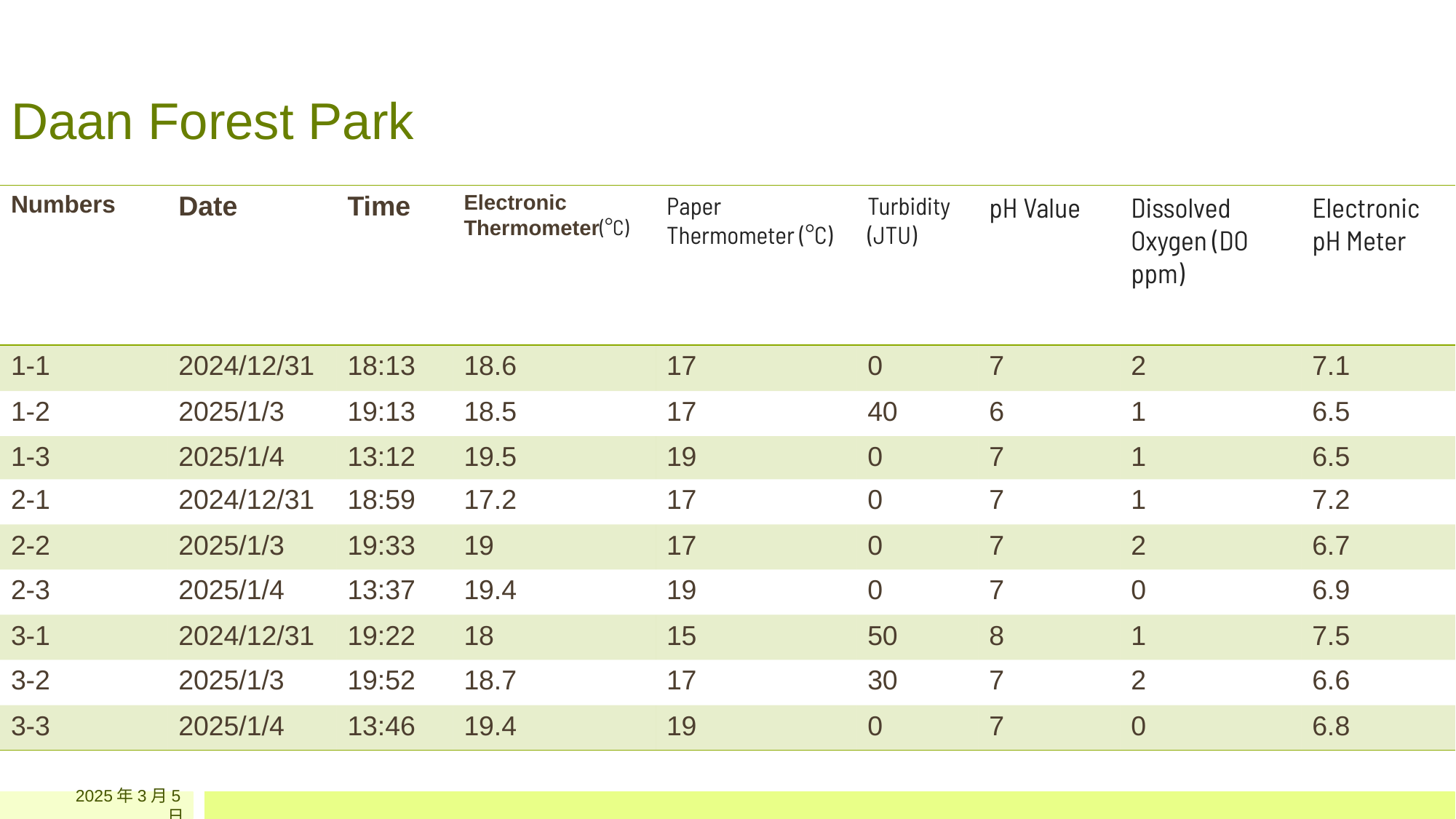

# Daan Forest Park
| Numbers | Date | Time | Electronic Thermometer(°C) | Paper Thermometer (°C) | Turbidity (JTU) | pH Value | Dissolved Oxygen (DO ppm) | Electronic pH Meter |
| --- | --- | --- | --- | --- | --- | --- | --- | --- |
| 1-1 | 2024/12/31 | 18:13 | 18.6 | 17 | 0 | 7 | 2 | 7.1 |
| 1-2 | 2025/1/3 | 19:13 | 18.5 | 17 | 40 | 6 | 1 | 6.5 |
| 1-3 | 2025/1/4 | 13:12 | 19.5 | 19 | 0 | 7 | 1 | 6.5 |
| 2-1 | 2024/12/31 | 18:59 | 17.2 | 17 | 0 | 7 | 1 | 7.2 |
| 2-2 | 2025/1/3 | 19:33 | 19 | 17 | 0 | 7 | 2 | 6.7 |
| 2-3 | 2025/1/4 | 13:37 | 19.4 | 19 | 0 | 7 | 0 | 6.9 |
| 3-1 | 2024/12/31 | 19:22 | 18 | 15 | 50 | 8 | 1 | 7.5 |
| 3-2 | 2025/1/3 | 19:52 | 18.7 | 17 | 30 | 7 | 2 | 6.6 |
| 3-3 | 2025/1/4 | 13:46 | 19.4 | 19 | 0 | 7 | 0 | 6.8 |
2025年3月5日